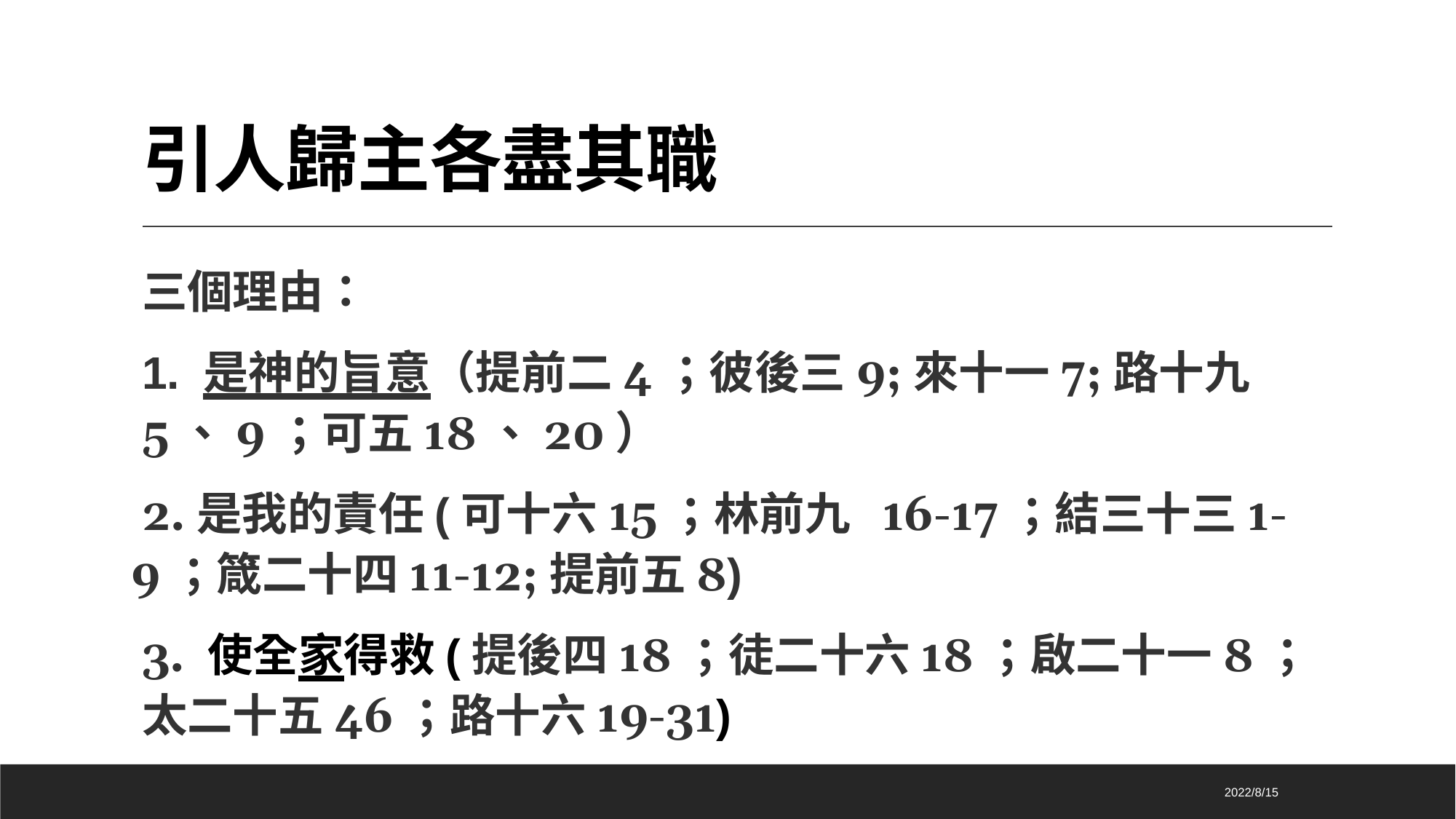

# 引人歸主各盡其職
三個理由：
1. 是神的旨意（提前二4；彼後三9;來十一7;路十九5、9；可五18、20）
 2.是我的責任(可十六15；林前九  16-17；結三十三1-9；箴二十四11-12;提前五8)
3. 使全家得救(提後四18；徒二十六18；啟二十一8；太二十五46；路十六19-31)
2022/8/15